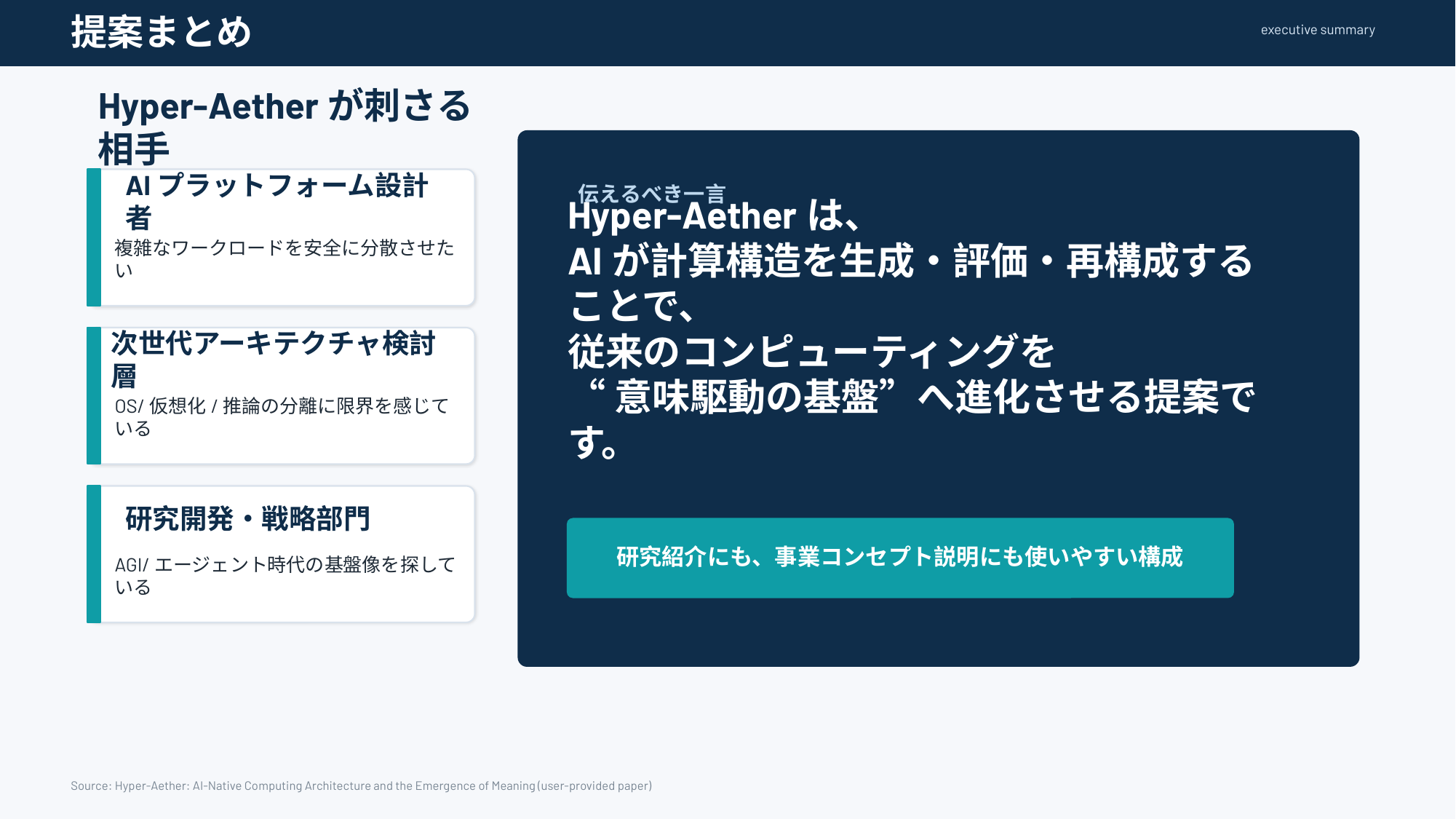

提案まとめ
executive summary
Hyper-Aetherが刺さる相手

伝えるべき一言
AIプラットフォーム設計者
Hyper-Aetherは、
AIが計算構造を生成・評価・再構成することで、
従来のコンピューティングを
“意味駆動の基盤”へ進化させる提案です。
複雑なワークロードを安全に分散させたい

次世代アーキテクチャ検討層
OS/仮想化/推論の分離に限界を感じている

研究開発・戦略部門

AGI/エージェント時代の基盤像を探している
研究紹介にも、事業コンセプト説明にも使いやすい構成
Source: Hyper-Aether: AI-Native Computing Architecture and the Emergence of Meaning (user-provided paper)